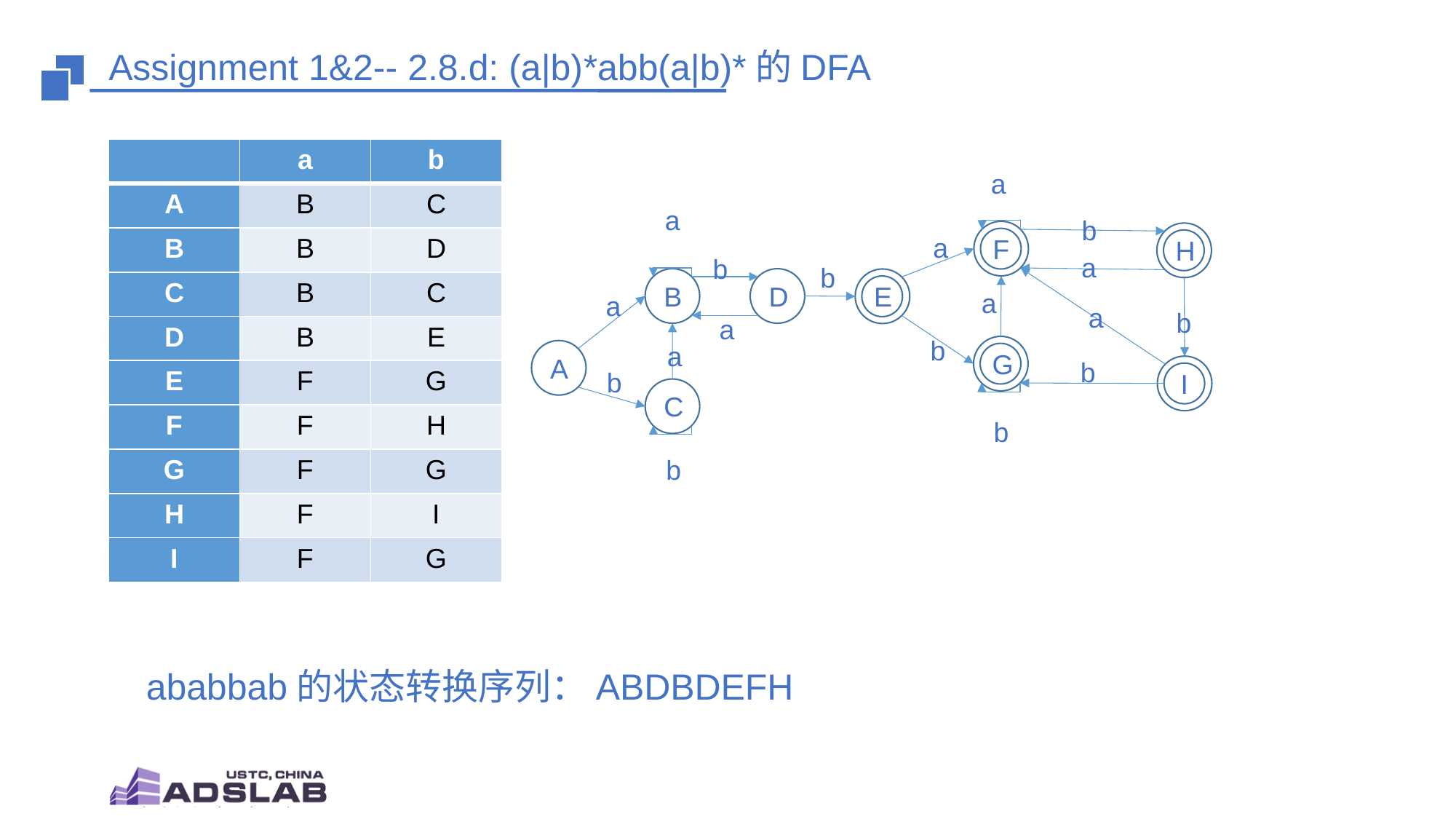

# Assignment 1&2-- 2.8.d: (a|b)*abb(a|b)*的DFA
|  | a | b |
| --- | --- | --- |
| A | B | C |
| B | B | D |
| C | B | C |
| D | B | E |
| E | F | G |
| F | F | H |
| G | F | G |
| H | F | I |
| I | F | G |

a
a
b
F

H

a
a
b
b
B
D
E

a
a
a
b
a
b
a
G

A
b
I

b
C
b
b
ababbab的状态转换序列：ABDBDEFH